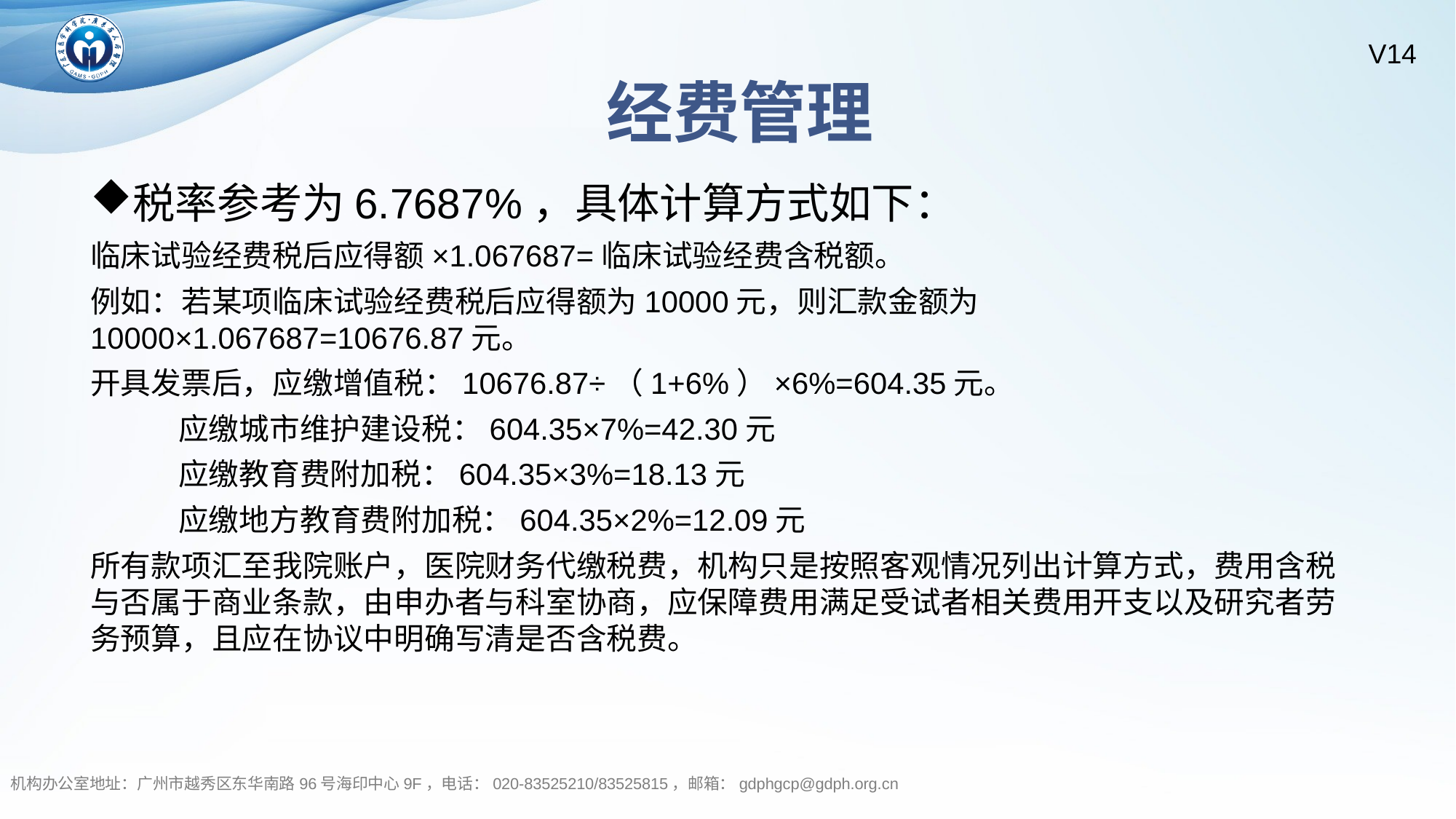

经费管理
税率参考为6.7687%，具体计算方式如下：
临床试验经费税后应得额×1.067687=临床试验经费含税额。
例如：若某项临床试验经费税后应得额为10000元，则汇款金额为10000×1.067687=10676.87元。
开具发票后，应缴增值税：10676.87÷（1+6%）×6%=604.35元。
            应缴城市维护建设税：604.35×7%=42.30元
            应缴教育费附加税：604.35×3%=18.13元
            应缴地方教育费附加税：604.35×2%=12.09元
所有款项汇至我院账户，医院财务代缴税费，机构只是按照客观情况列出计算方式，费用含税与否属于商业条款，由申办者与科室协商，应保障费用满足受试者相关费用开支以及研究者劳务预算，且应在协议中明确写清是否含税费。
机构办公室地址：广州市越秀区东华南路96号海印中心9F，电话：020-83525210/83525815，邮箱：gdphgcp@gdph.org.cn
26